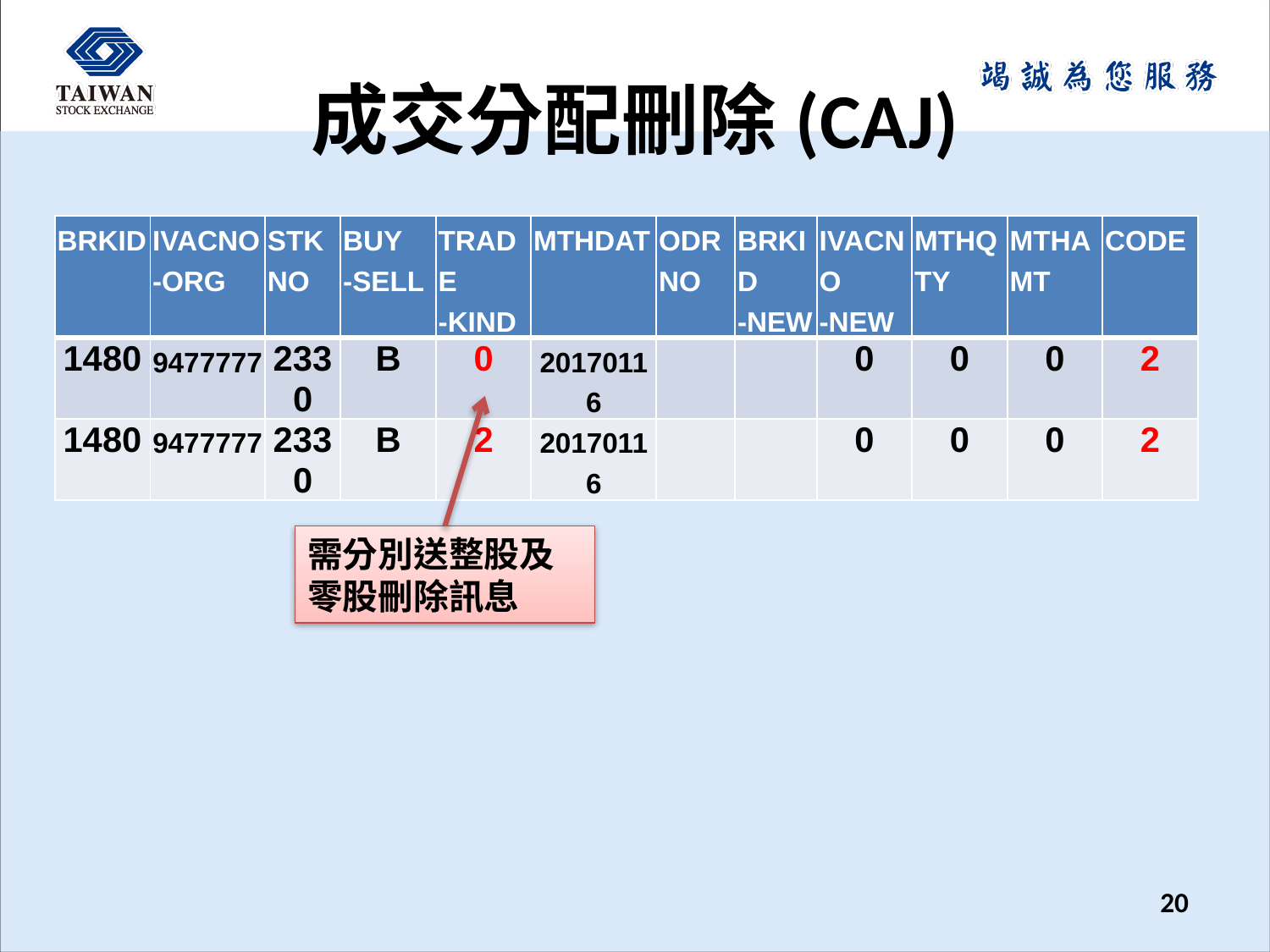

# 成交分配刪除(CAJ)
| BRKID | IVACNO-ORG | STKNO | BUY -SELL | TRADE -KIND | MTHDAT | ODRNO | BRKID -NEW | IVACNO -NEW | MTHQTY | MTHAMT | CODE |
| --- | --- | --- | --- | --- | --- | --- | --- | --- | --- | --- | --- |
| 1480 | 9477777 | 2330 | B | 0 | 20170116 |  |  | 0 | 0 | 0 | 2 |
| 1480 | 9477777 | 2330 | B | 2 | 20170116 |  |  | 0 | 0 | 0 | 2 |
需分別送整股及零股刪除訊息
20